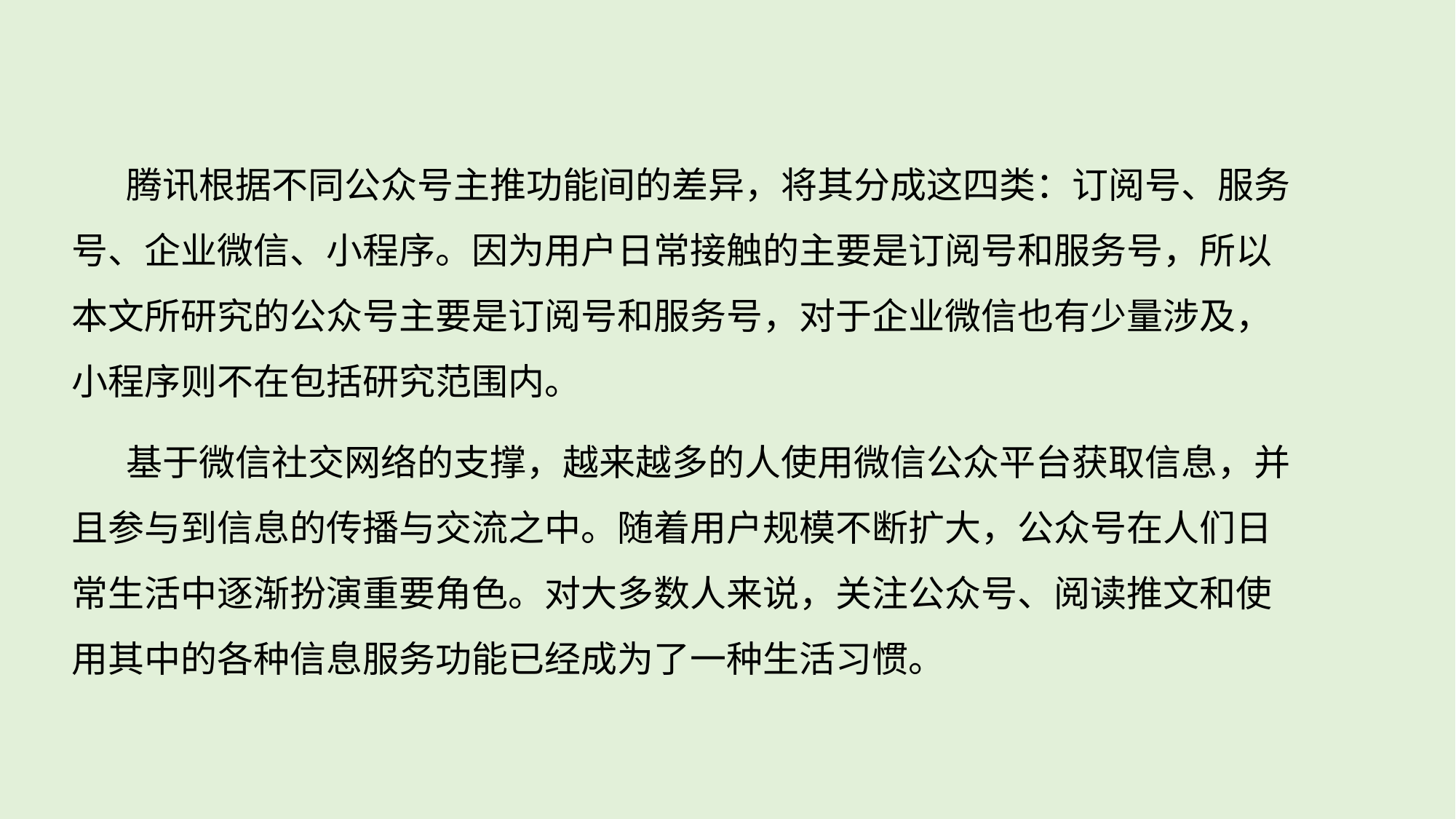

腾讯根据不同公众号主推功能间的差异，将其分成这四类：订阅号、服务号、企业微信、小程序。因为用户日常接触的主要是订阅号和服务号，所以本文所研究的公众号主要是订阅号和服务号，对于企业微信也有少量涉及，小程序则不在包括研究范围内。
基于微信社交网络的支撑，越来越多的人使用微信公众平台获取信息，并且参与到信息的传播与交流之中。随着用户规模不断扩大，公众号在人们日常生活中逐渐扮演重要角色。对大多数人来说，关注公众号、阅读推文和使用其中的各种信息服务功能已经成为了一种生活习惯。